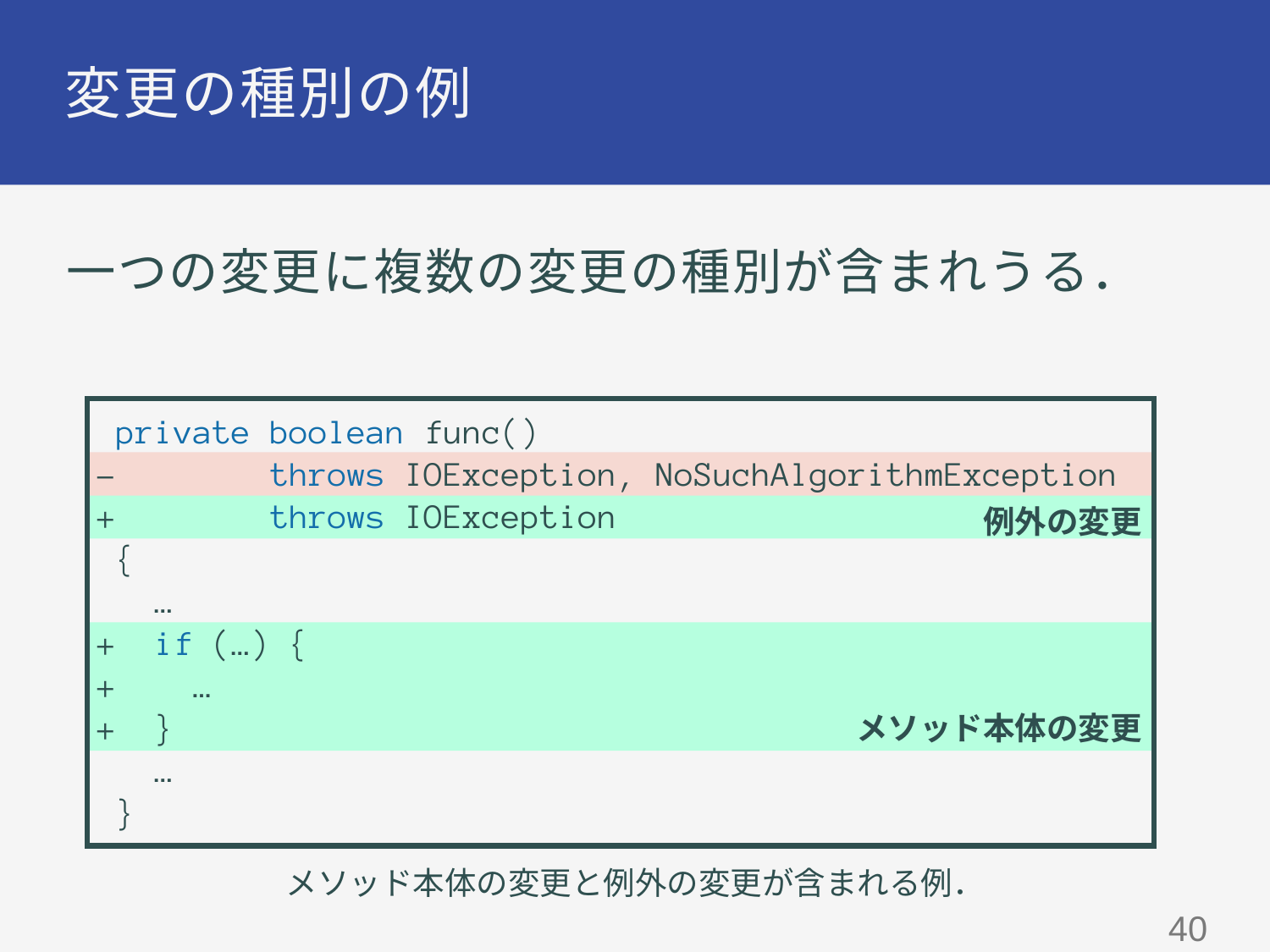

# 変更の種別の例
一つの変更に複数の変更の種別が含まれうる．
 private boolean func()
-        throws IOException, NoSuchAlgorithmException
+        throws IOException
 {
   …
+  if (…) {
+    …
+  }
   …
 }

例外の変更

メソッド本体の変更
メソッド本体の変更と例外の変更が含まれる例．
40